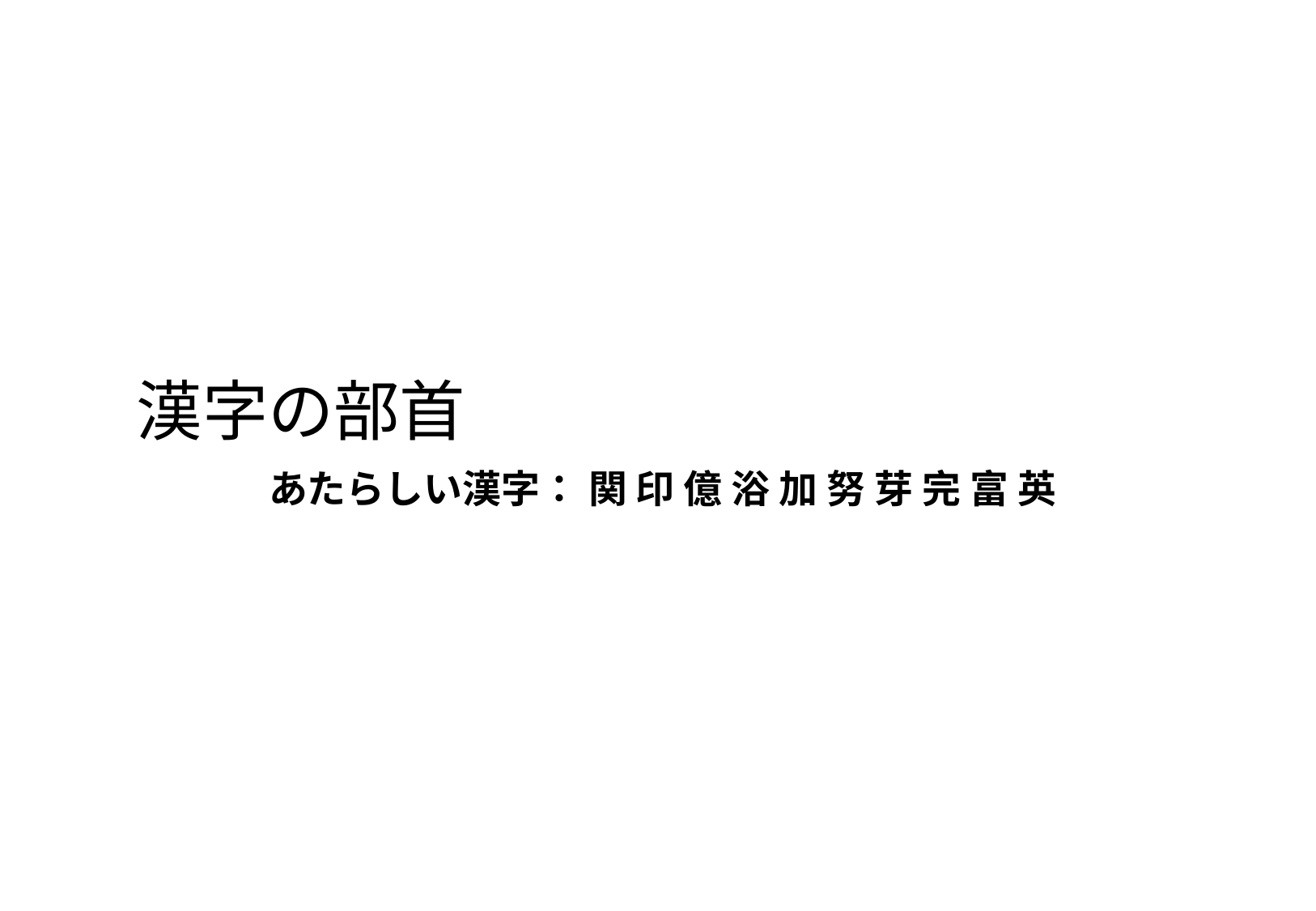

# 漢字の部首
あたらしい漢字： 関 印 億 浴 加 努 芽 完 富 英